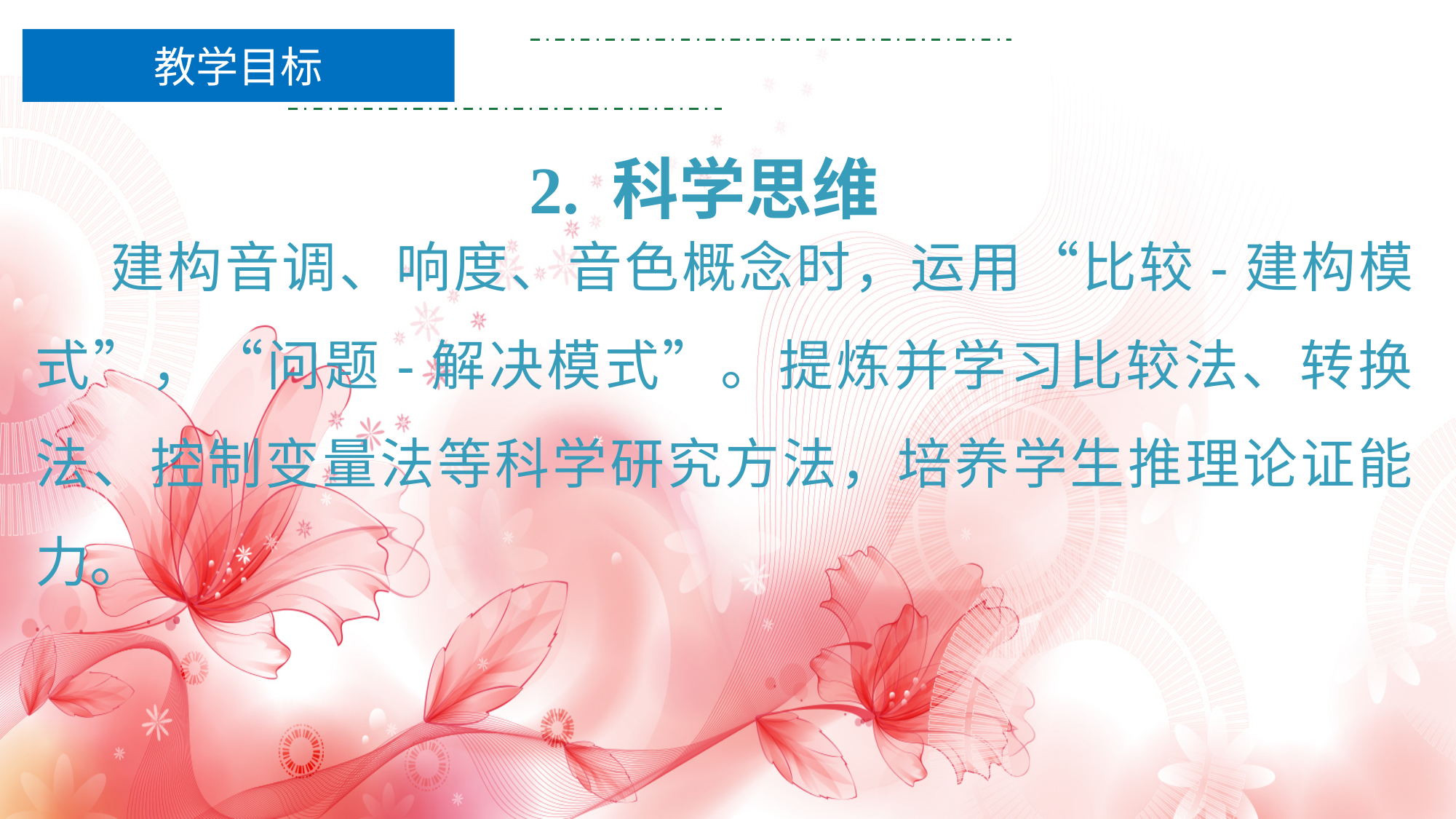

教学目标
2. 科学思维
    建构音调、响度、音色概念时，运用“比较-建构模式”，“问题-解决模式”。提炼并学习比较法、转换法、控制变量法等科学研究方法，培养学生推理论证能力。